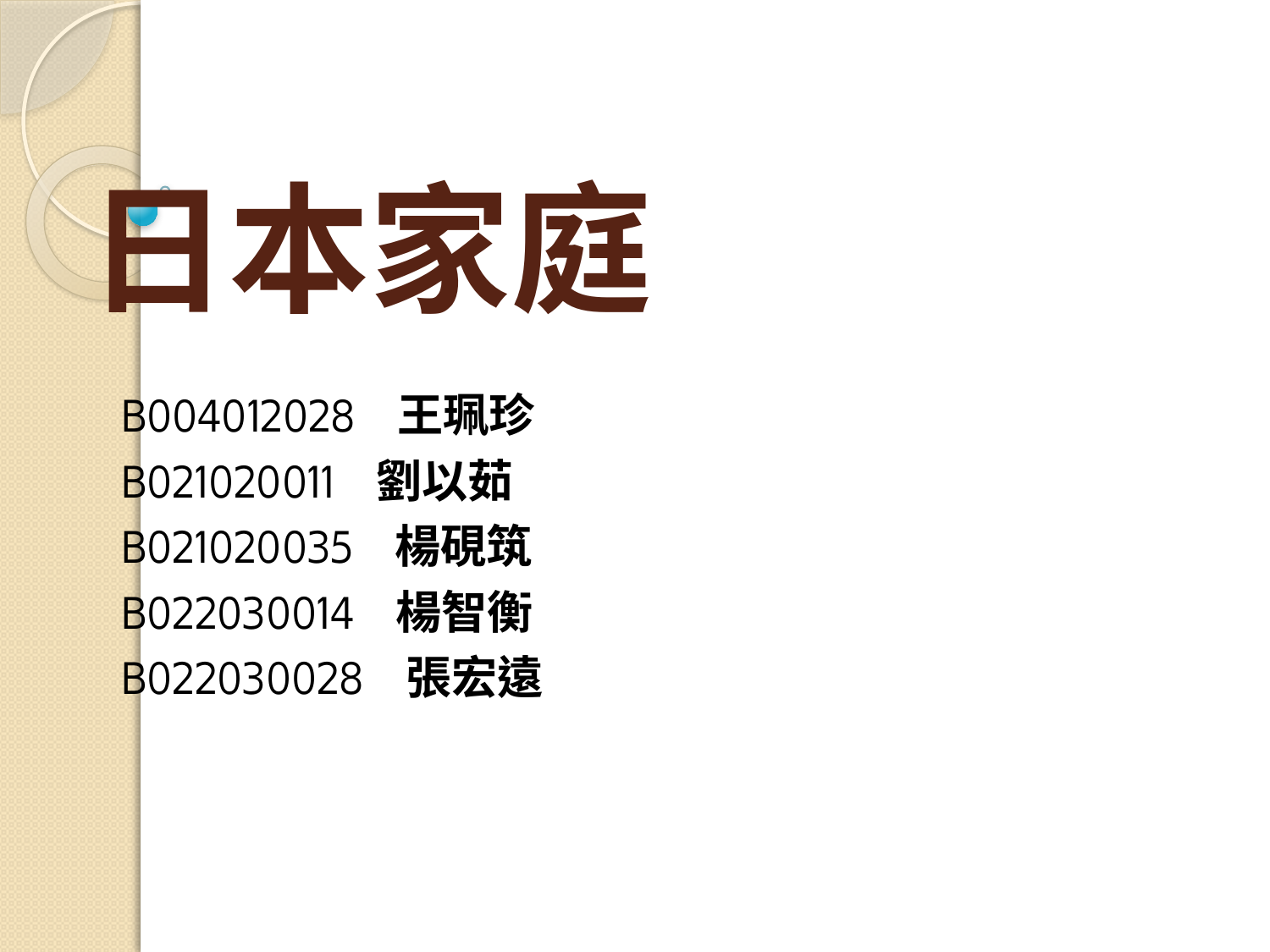

# 日本家庭
B004012028  王珮珍
B021020011  劉以茹
B021020035  楊硯筑
B022030014  楊智衡
B022030028  張宏遠